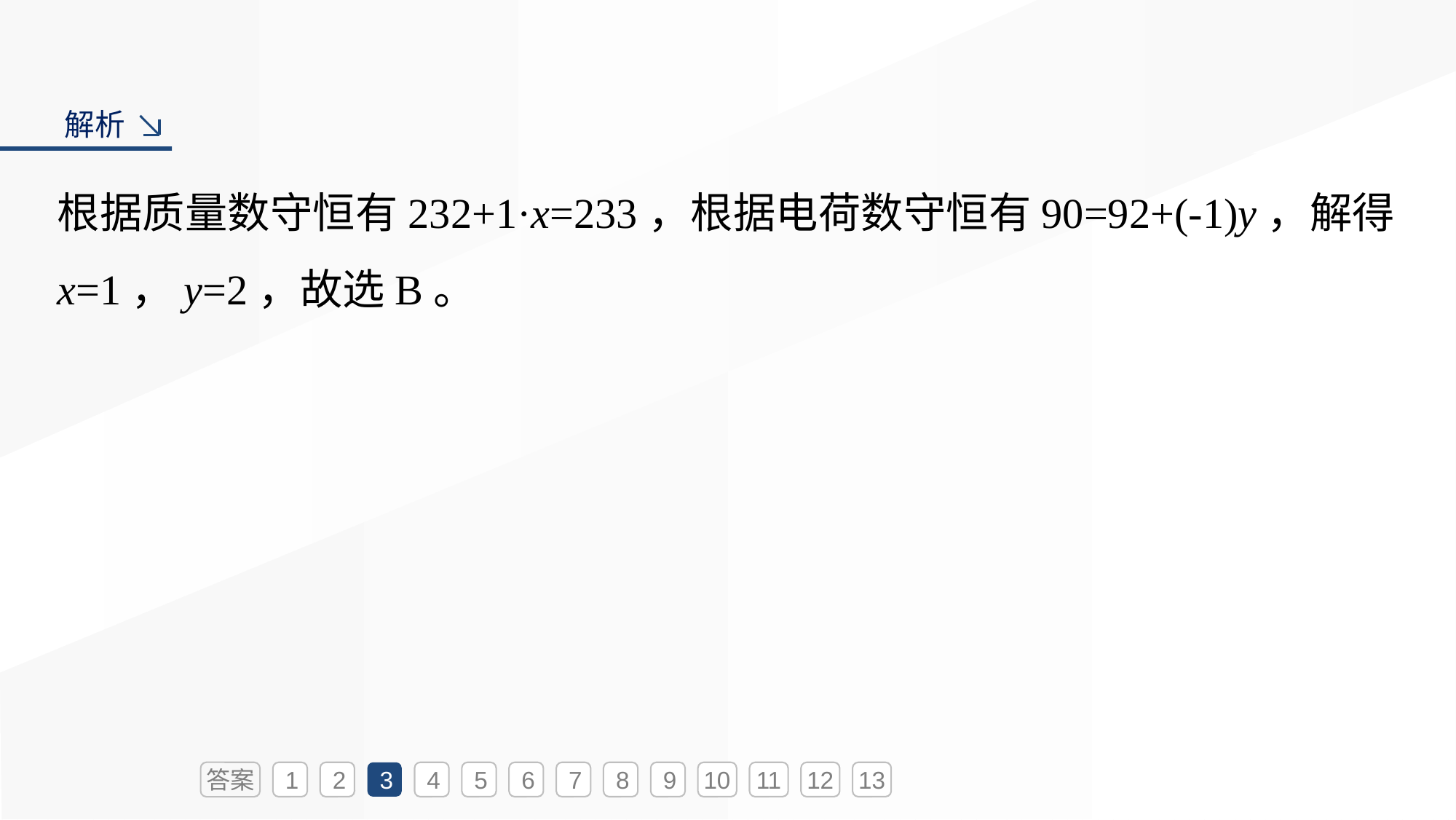

解析

根据质量数守恒有232+1·x=233，根据电荷数守恒有90=92+(-1)y，解得x=1，y=2，故选B。
答案
1
2
3
4
5
6
7
8
9
10
11
12
13